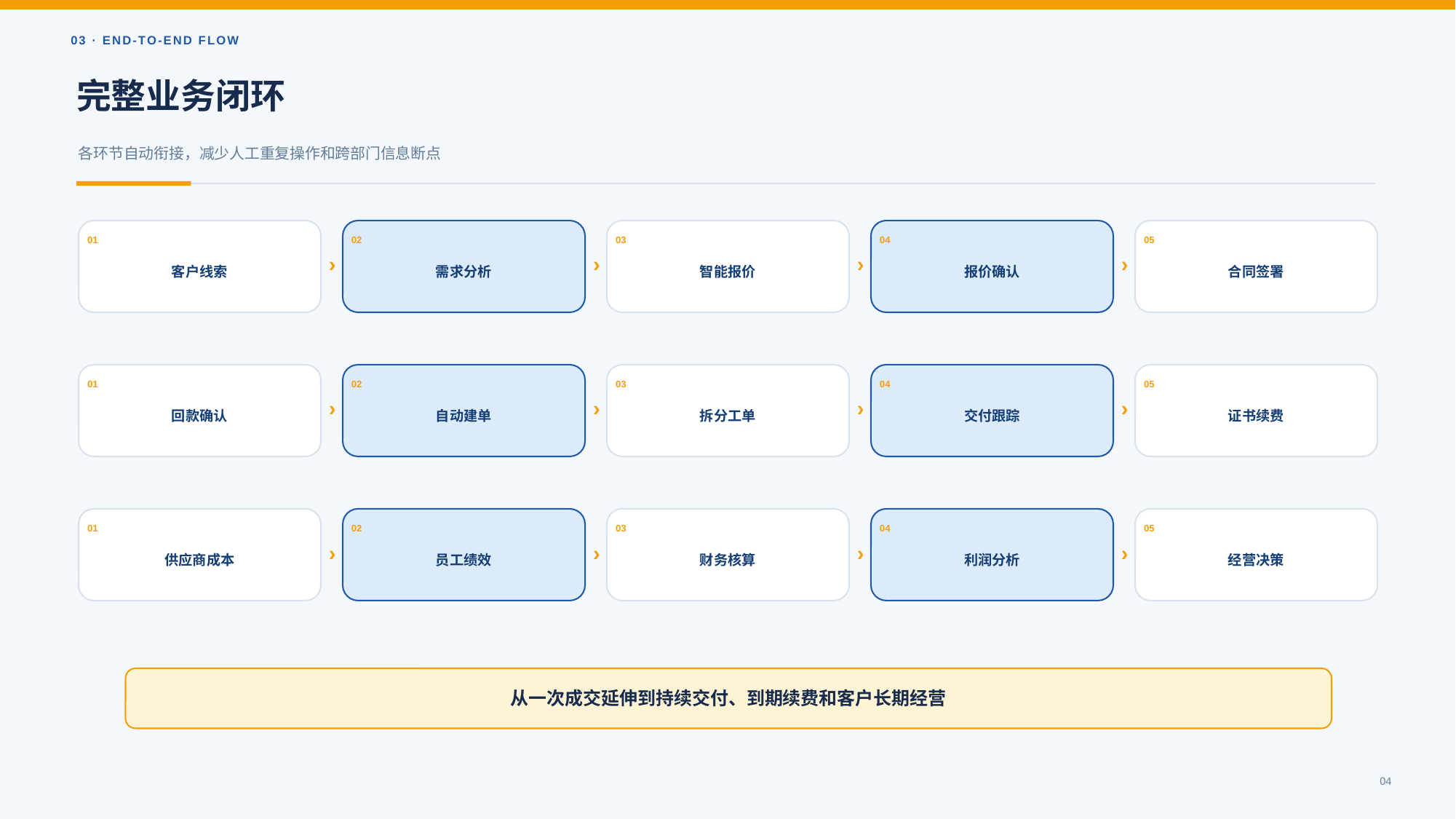

03 · END-TO-END FLOW
完整业务闭环
各环节自动衔接，减少人工重复操作和跨部门信息断点

01
02
03
04
05
›
›
›
›
客户线索
需求分析
智能报价
报价确认
合同签署

01
02
03
04
05
›
›
›
›
回款确认
自动建单
拆分工单
交付跟踪
证书续费

01
02
03
04
05
›
›
›
›
供应商成本
员工绩效
财务核算
利润分析
经营决策

从一次成交延伸到持续交付、到期续费和客户长期经营
04